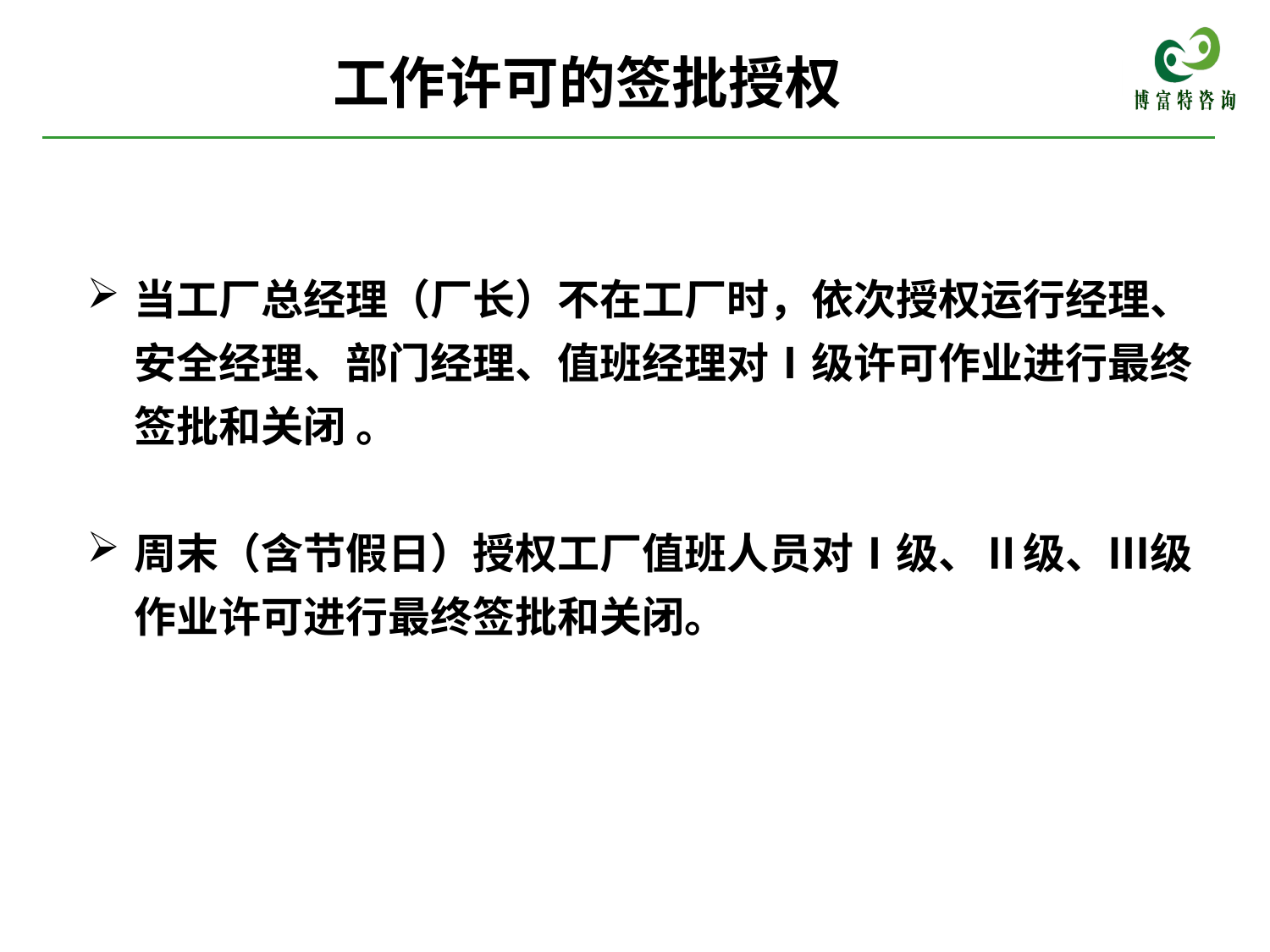

# 工作许可的签批授权
当工厂总经理（厂长）不在工厂时，依次授权运行经理、安全经理、部门经理、值班经理对Ⅰ级许可作业进行最终签批和关闭 。

周末（含节假日）授权工厂值班人员对Ⅰ级、Ⅱ级、Ⅲ级作业许可进行最终签批和关闭。
30